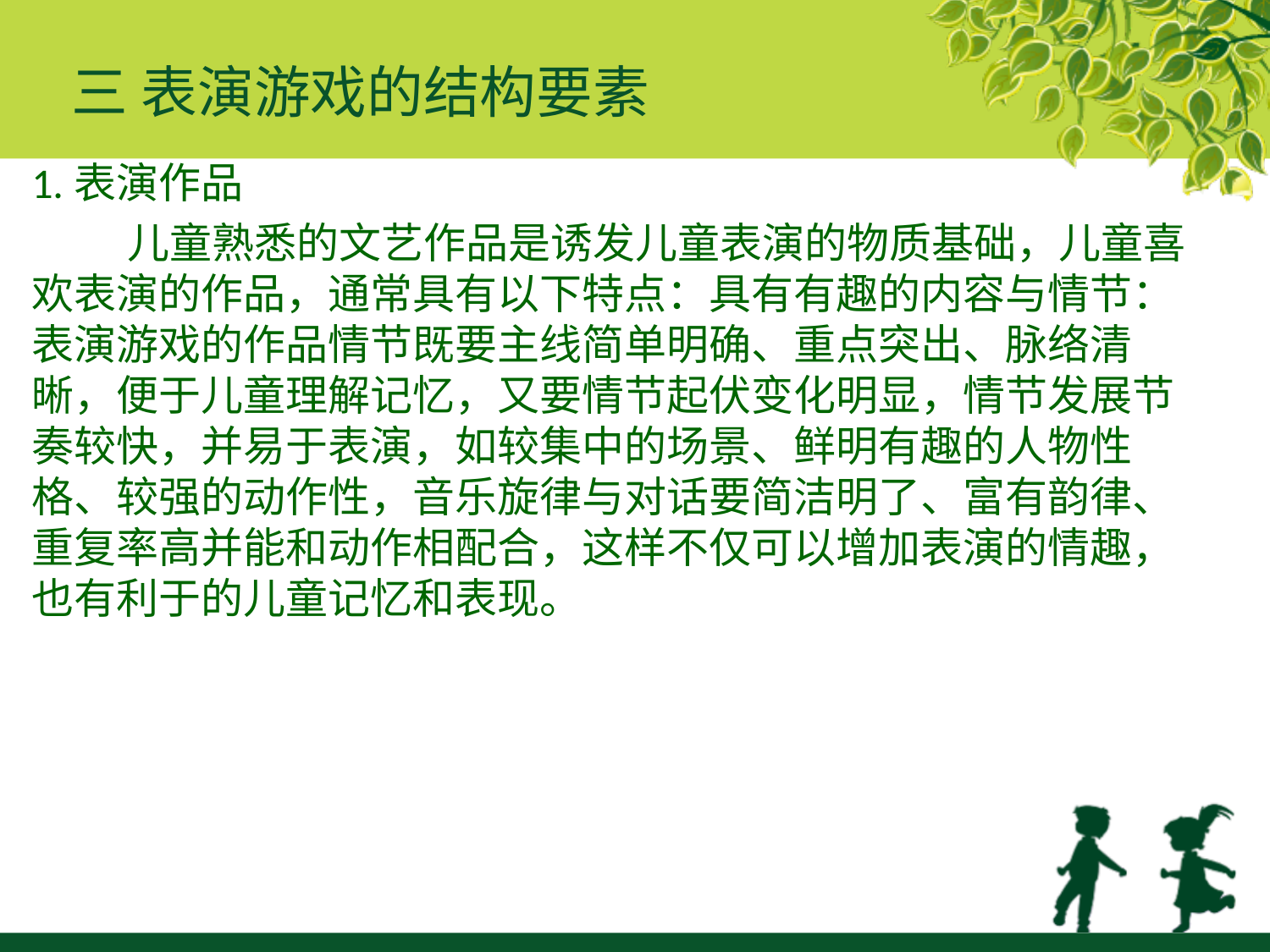

# 三 表演游戏的结构要素
1.表演作品
         儿童熟悉的文艺作品是诱发儿童表演的物质基础，儿童喜欢表演的作品，通常具有以下特点：具有有趣的内容与情节：表演游戏的作品情节既要主线简单明确、重点突出、脉络清晰，便于儿童理解记忆，又要情节起伏变化明显，情节发展节奏较快，并易于表演，如较集中的场景、鲜明有趣的人物性格、较强的动作性，音乐旋律与对话要简洁明了、富有韵律、重复率高并能和动作相配合，这样不仅可以增加表演的情趣，也有利于的儿童记忆和表现。